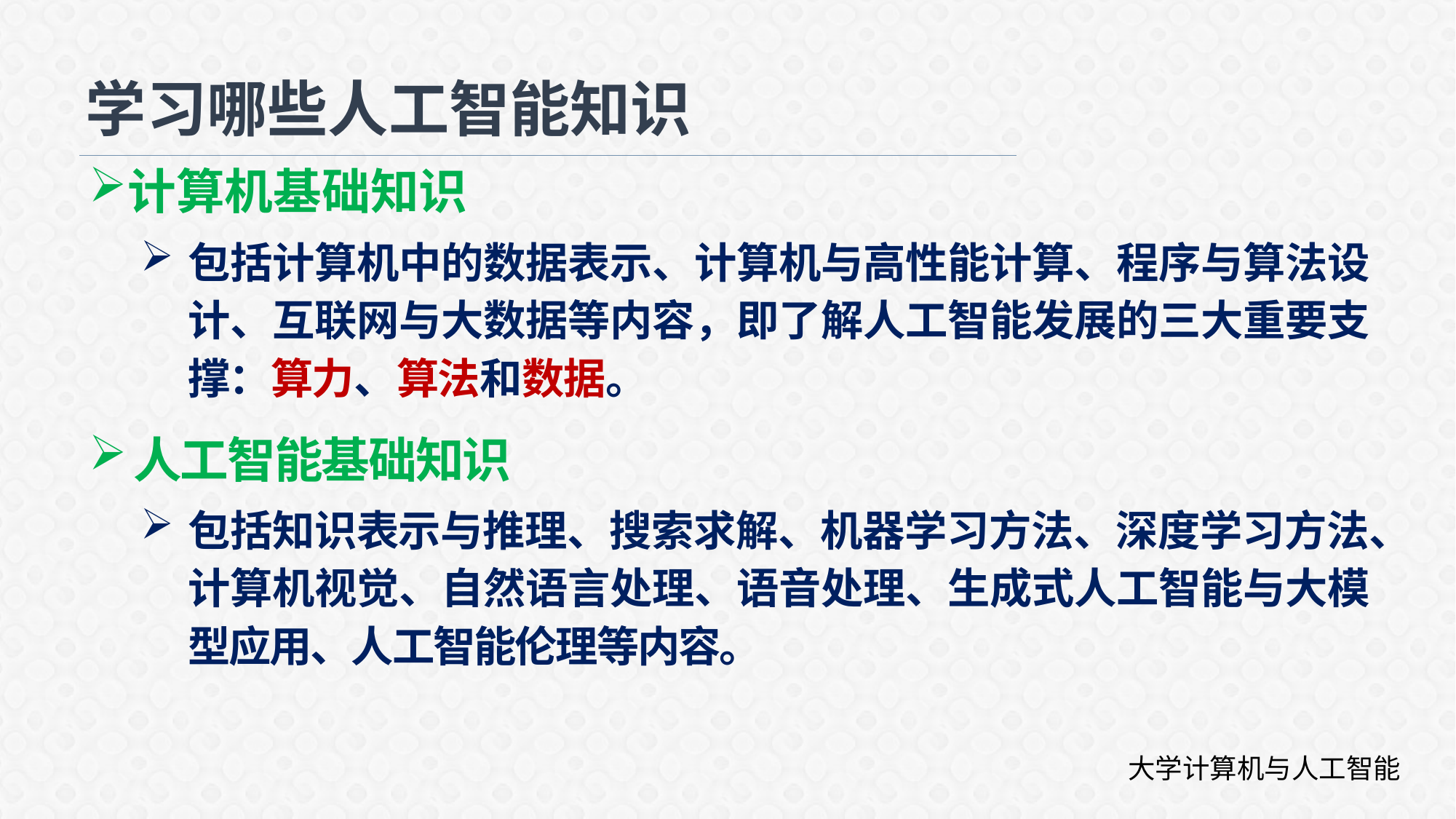

学习哪些人工智能知识
计算机基础知识
包括计算机中的数据表示、计算机与高性能计算、程序与算法设计、互联网与大数据等内容，即了解人工智能发展的三大重要支撑：算力、算法和数据。
人工智能基础知识
包括知识表示与推理、搜索求解、机器学习方法、深度学习方法、计算机视觉、自然语言处理、语音处理、生成式人工智能与大模型应用、人工智能伦理等内容。